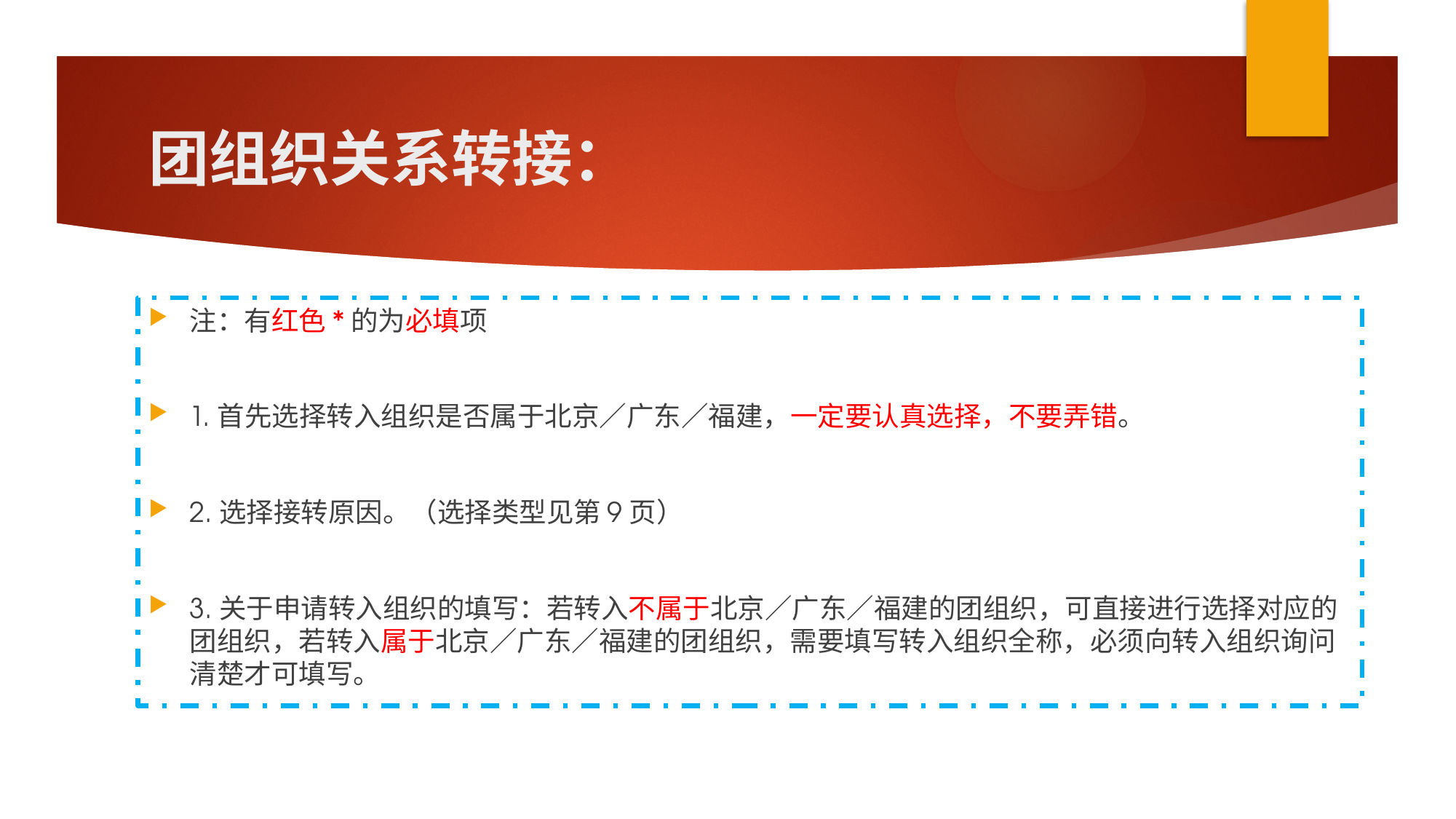

# 团组织关系转接：
注：有红色*的为必填项

1.首先选择转入组织是否属于北京／广东／福建，一定要认真选择，不要弄错。

2.选择接转原因。（选择类型见第9页）

3.关于申请转入组织的填写：若转入不属于北京／广东／福建的团组织，可直接进行选择对应的团组织，若转入属于北京／广东／福建的团组织，需要填写转入组织全称，必须向转入组织询问清楚才可填写。